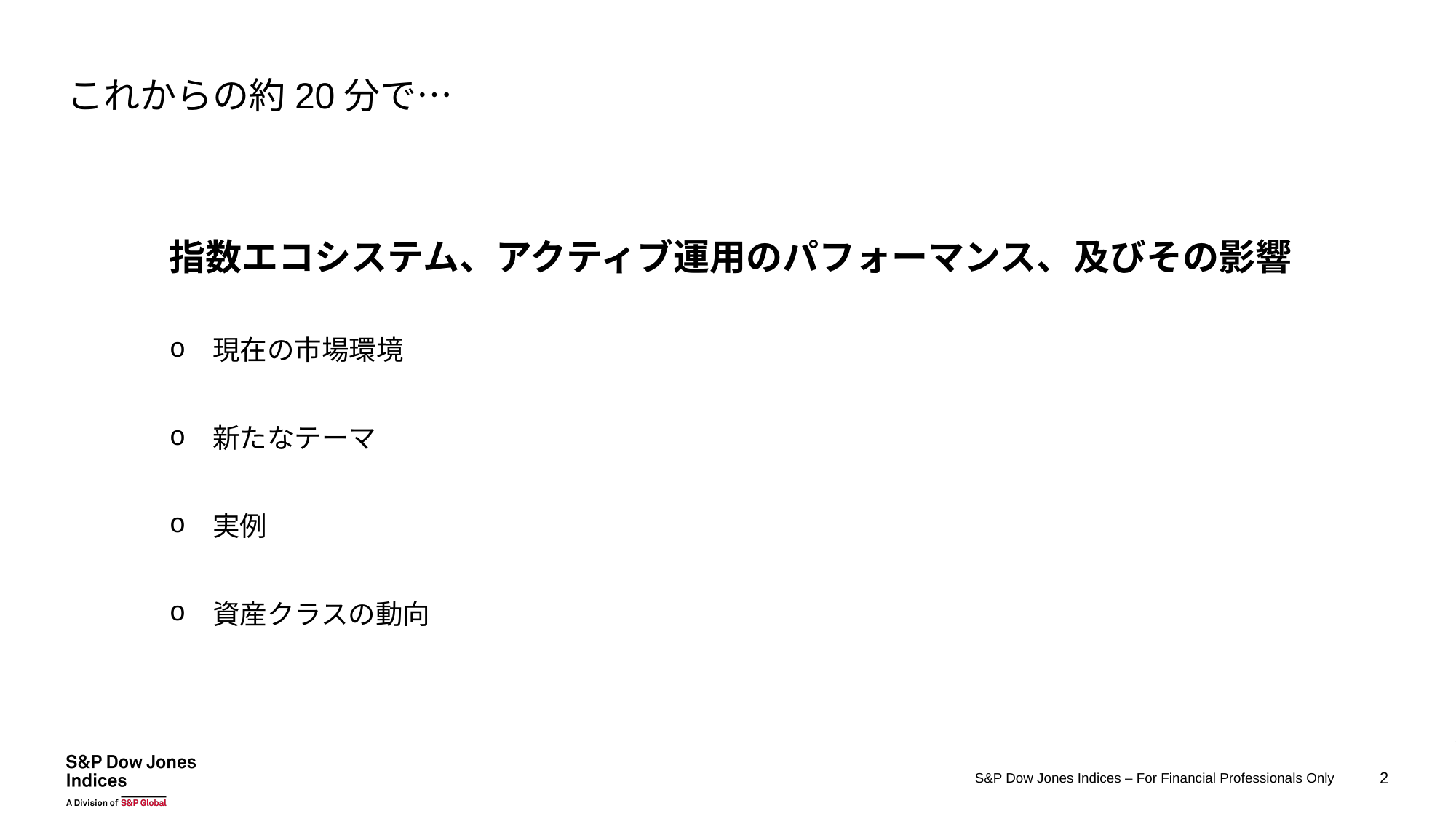

# これからの約20分で…

指数エコシステム、アクティブ運用のパフォーマンス、及びその影響

現在の市場環境

新たなテーマ

実例

資産クラスの動向

S&P Dow Jones Indices – For Financial Professionals Only
2